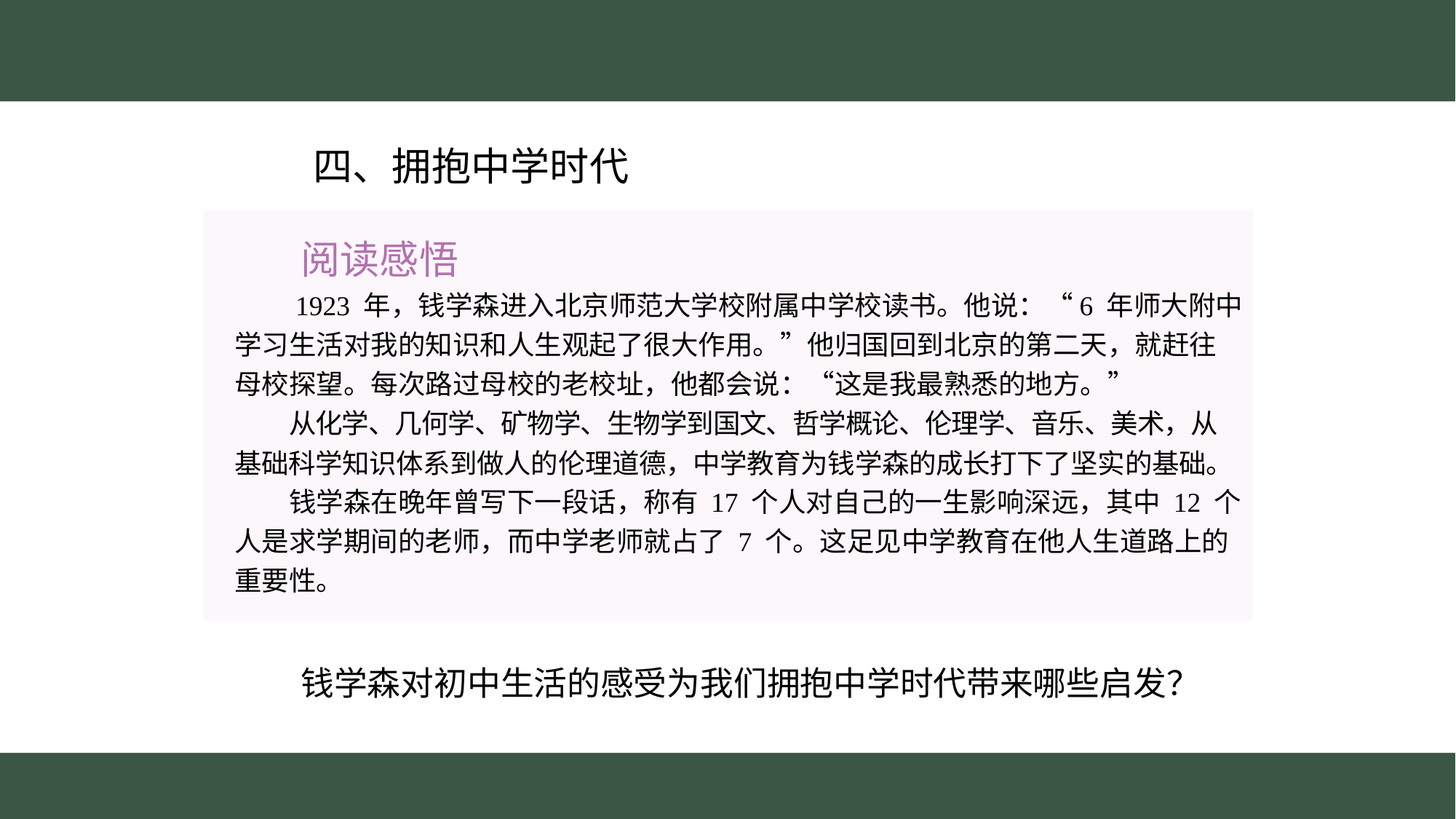

四、拥抱中学时代

　　阅读感悟
　　1923 年，钱学森进入北京师范大学校附属中学校读书。他说：“6 年师大附中
学习生活对我的知识和人生观起了很大作用。”他归国回到北京的第二天，就赶往
母校探望。每次路过母校的老校址，他都会说：“这是我最熟悉的地方。”
　　从化学、几何学、矿物学、生物学到国文、哲学概论、伦理学、音乐、美术，从
基础科学知识体系到做人的伦理道德，中学教育为钱学森的成长打下了坚实的基础。
　　钱学森在晚年曾写下一段话，称有 17 个人对自己的一生影响深远，其中 12 个
人是求学期间的老师，而中学老师就占了 7 个。这足见中学教育在他人生道路上的
重要性。
　　钱学森对初中生活的感受为我们拥抱中学时代带来哪些启发？